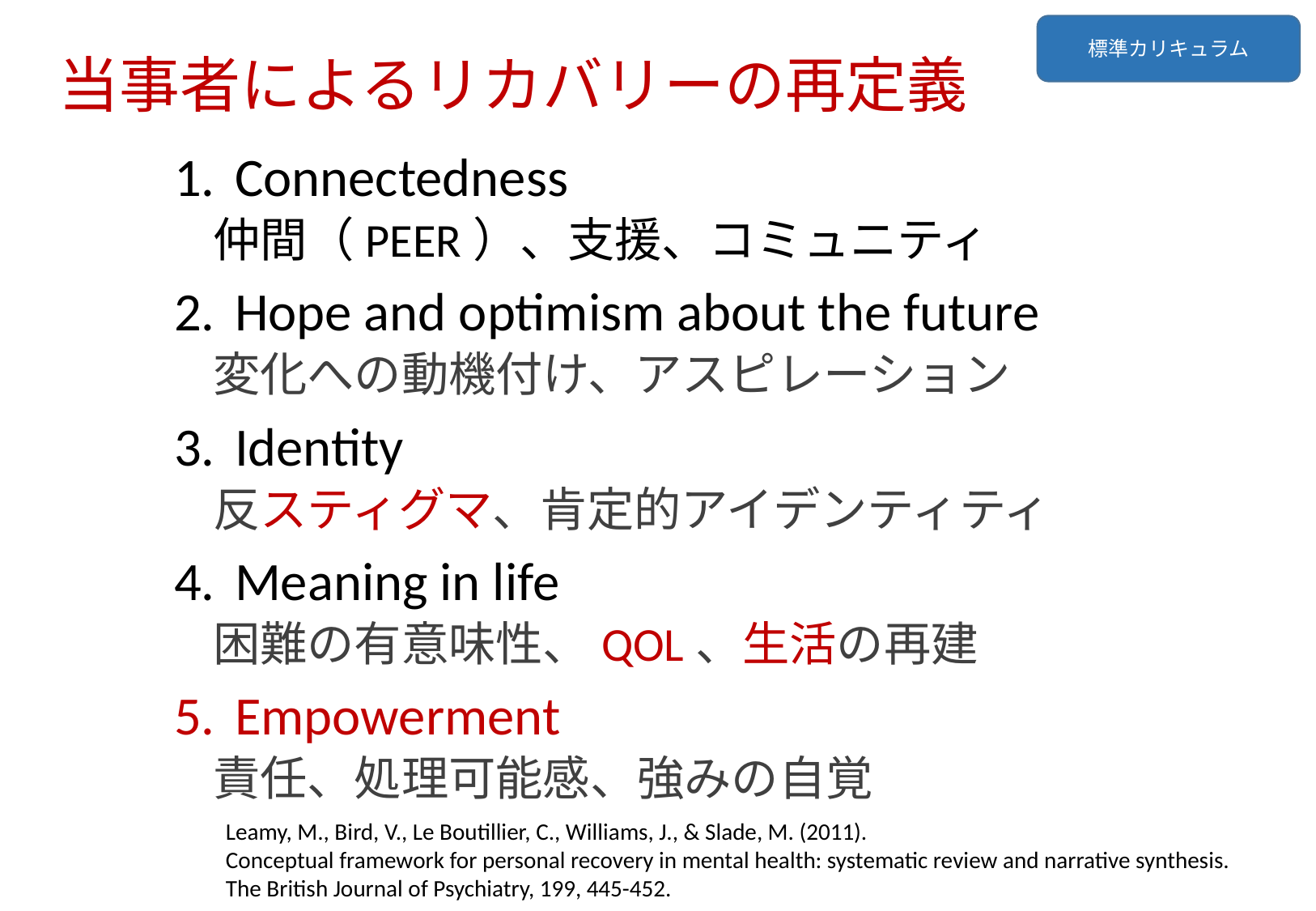

標準カリキュラム
# 当事者によるリカバリーの再定義
Connectedness
仲間（PEER）、支援、コミュニティ
Hope and optimism about the future
変化への動機付け、アスピレーション
Identity
反スティグマ、肯定的アイデンティティ
Meaning in life
困難の有意味性、QOL、生活の再建
Empowerment
責任、処理可能感、強みの自覚

Leamy, M., Bird, V., Le Boutillier, C., Williams, J., & Slade, M. (2011).
Conceptual framework for personal recovery in mental health: systematic review and narrative synthesis.
The British Journal of Psychiatry, 199, 445-452.